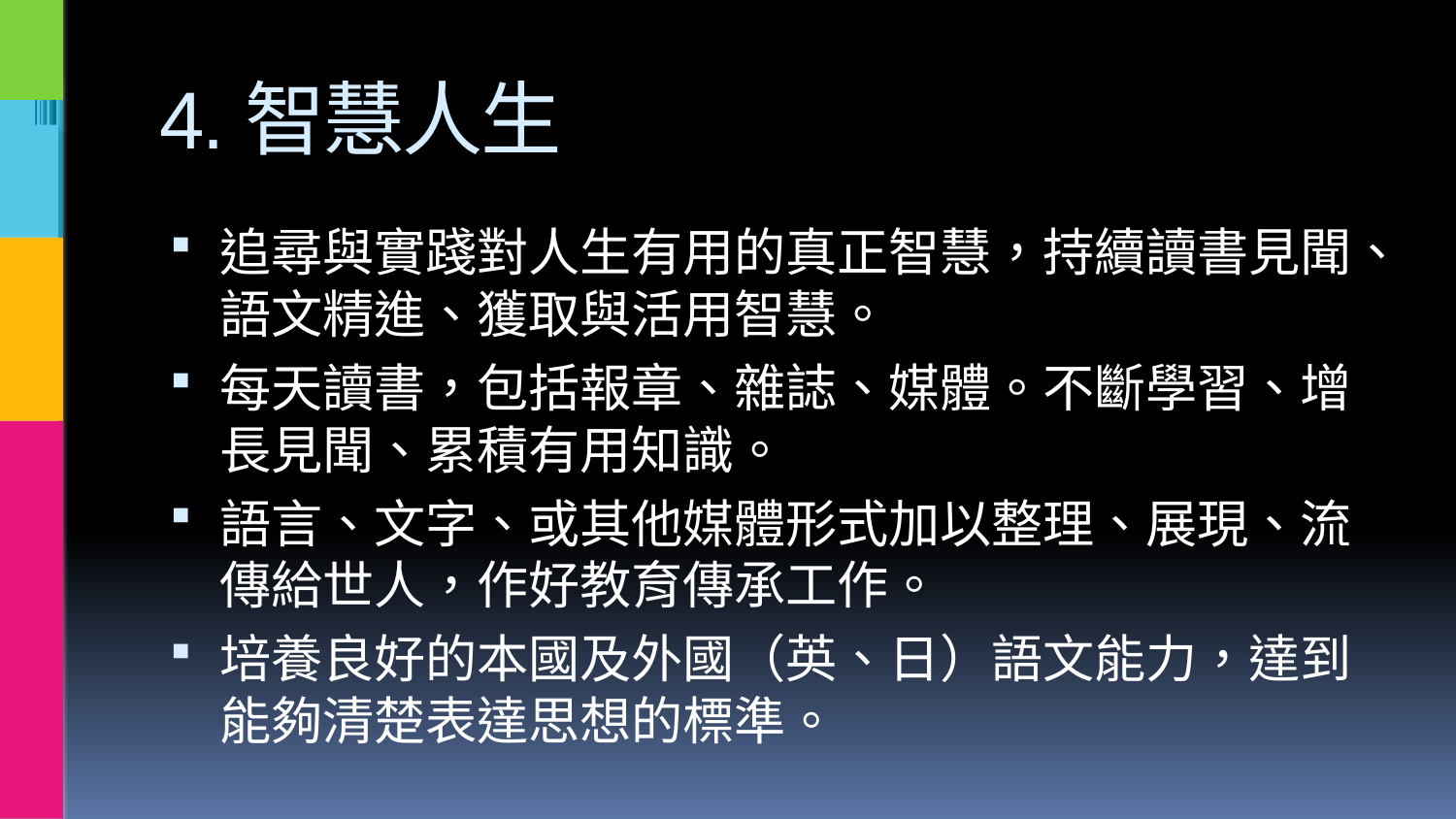

# 4.智慧人生
追尋與實踐對人生有用的真正智慧，持續讀書見聞、語文精進、獲取與活用智慧。
每天讀書，包括報章、雜誌、媒體。不斷學習、增長見聞、累積有用知識。
語言、文字、或其他媒體形式加以整理、展現、流傳給世人，作好教育傳承工作。
培養良好的本國及外國（英、日）語文能力，達到能夠清楚表達思想的標準。